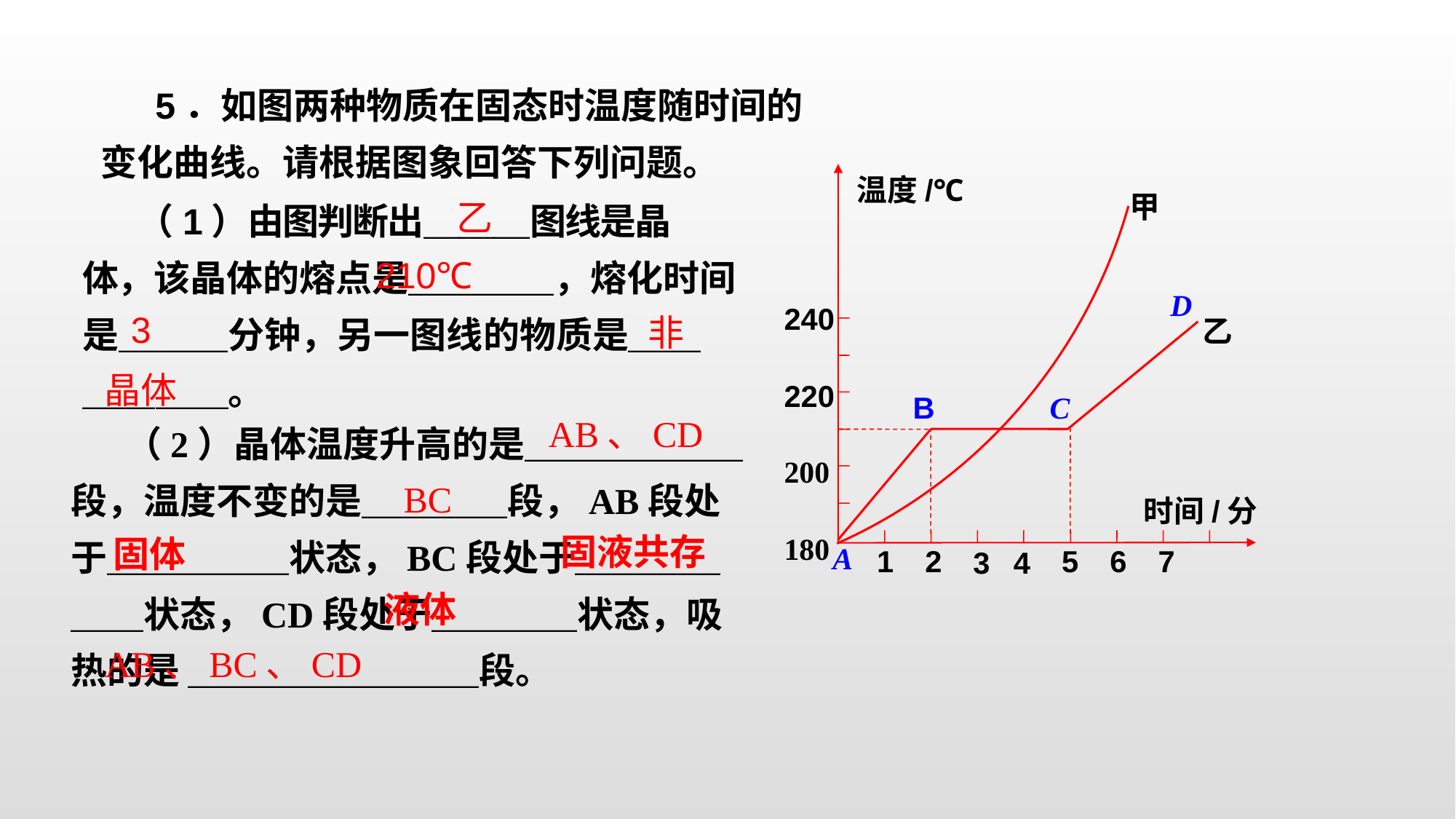

5
1
6
7
2
3
4
温度/℃
240
220
200
时间/分
180
甲
乙
D
B
C
A
5．如图两种物质在固态时温度随时间的变化曲线。请根据图象回答下列问题。
乙
（1）由图判断出＿＿＿图线是晶体，该晶体的熔点是＿＿＿＿，熔化时间是＿＿＿分钟，另一图线的物质是＿＿＿＿＿＿。
210℃
3
非
晶体
AB、CD
（2）晶体温度升高的是＿＿＿＿＿＿段，温度不变的是＿＿＿＿段，AB段处于＿＿＿＿＿状态，BC段处于＿＿＿＿＿＿状态，CD段处于＿＿＿＿状态，吸热的是 ＿＿＿＿＿＿＿＿段。
BC
固液共存
固体
液体
AB、BC、CD